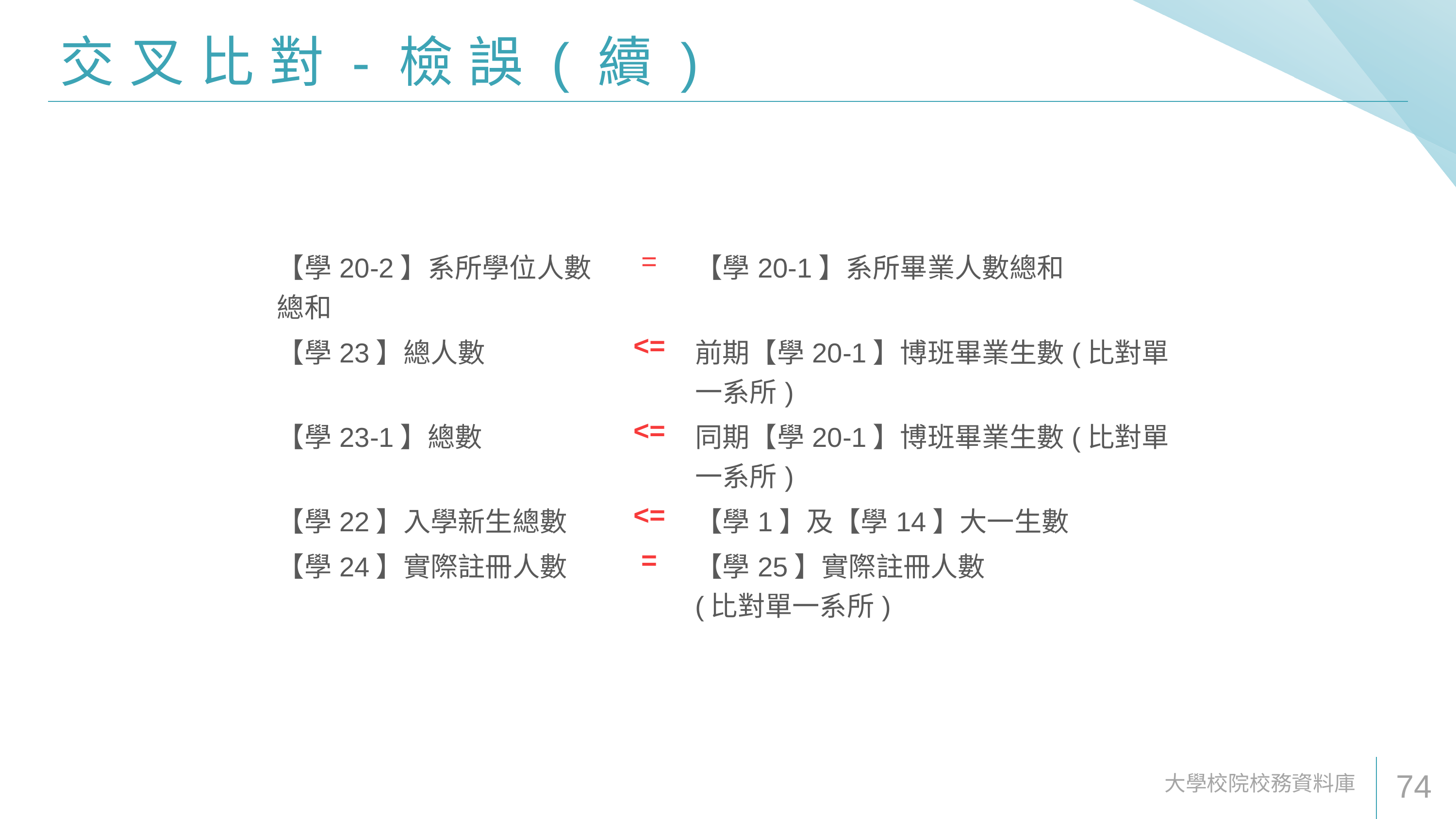

# 交叉比對-檢誤(續)

| 【學20-2】系所學位人數總和 | = | 【學20-1】系所畢業人數總和 |
| --- | --- | --- |
| 【學23】總人數 | <= | 前期【學20-1】博班畢業生數(比對單一系所) |
| 【學23-1】總數 | <= | 同期【學20-1】博班畢業生數(比對單一系所) |
| 【學22】入學新生總數 | <= | 【學1】及【學14】大一生數 |
| 【學24】實際註冊人數 | = | 【學25】實際註冊人數 (比對單一系所) |
大學校院校務資料庫
74